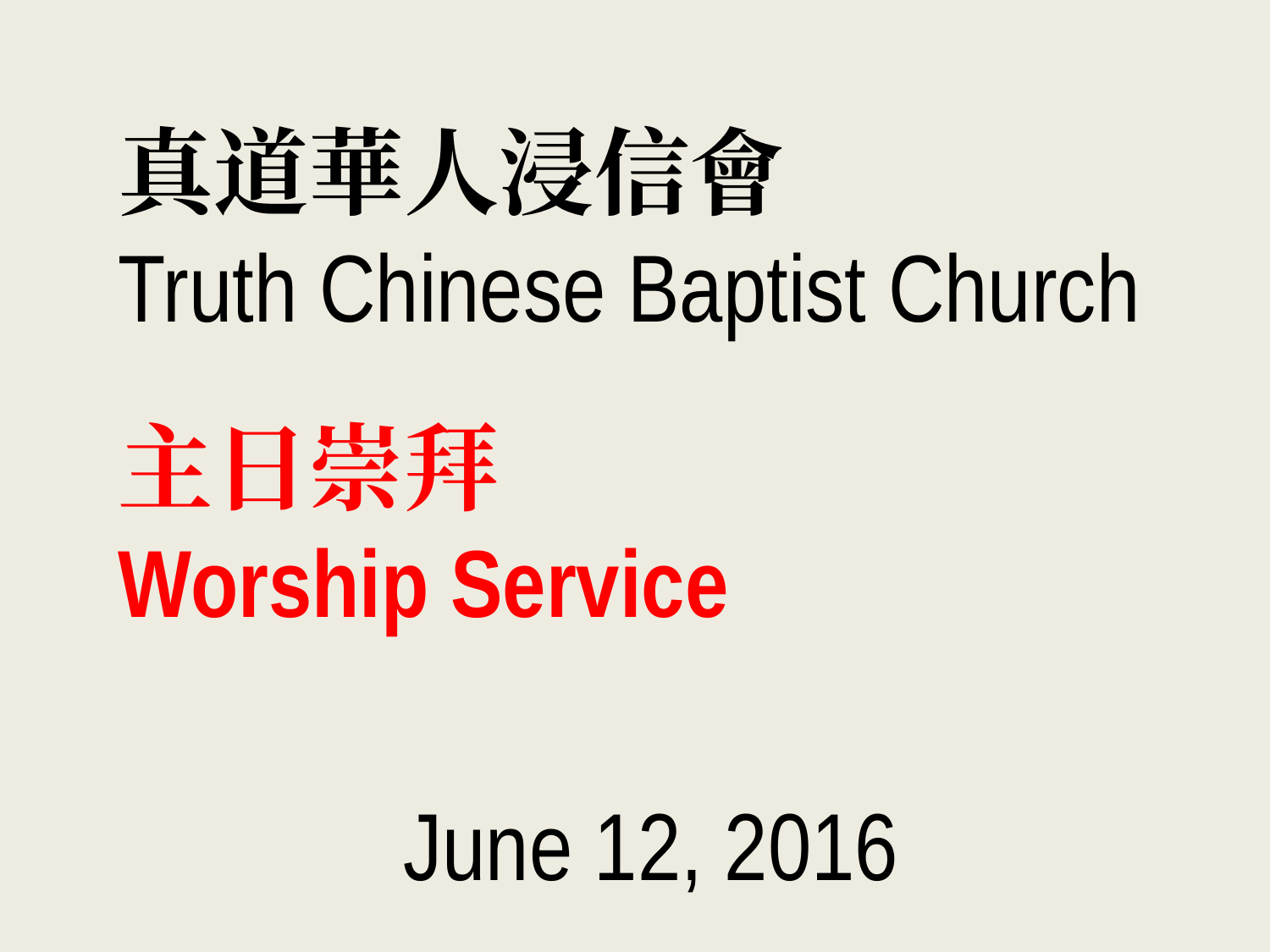

真道華人浸信會
Truth Chinese Baptist Church

主日崇拜
Worship Service

June 12, 2016